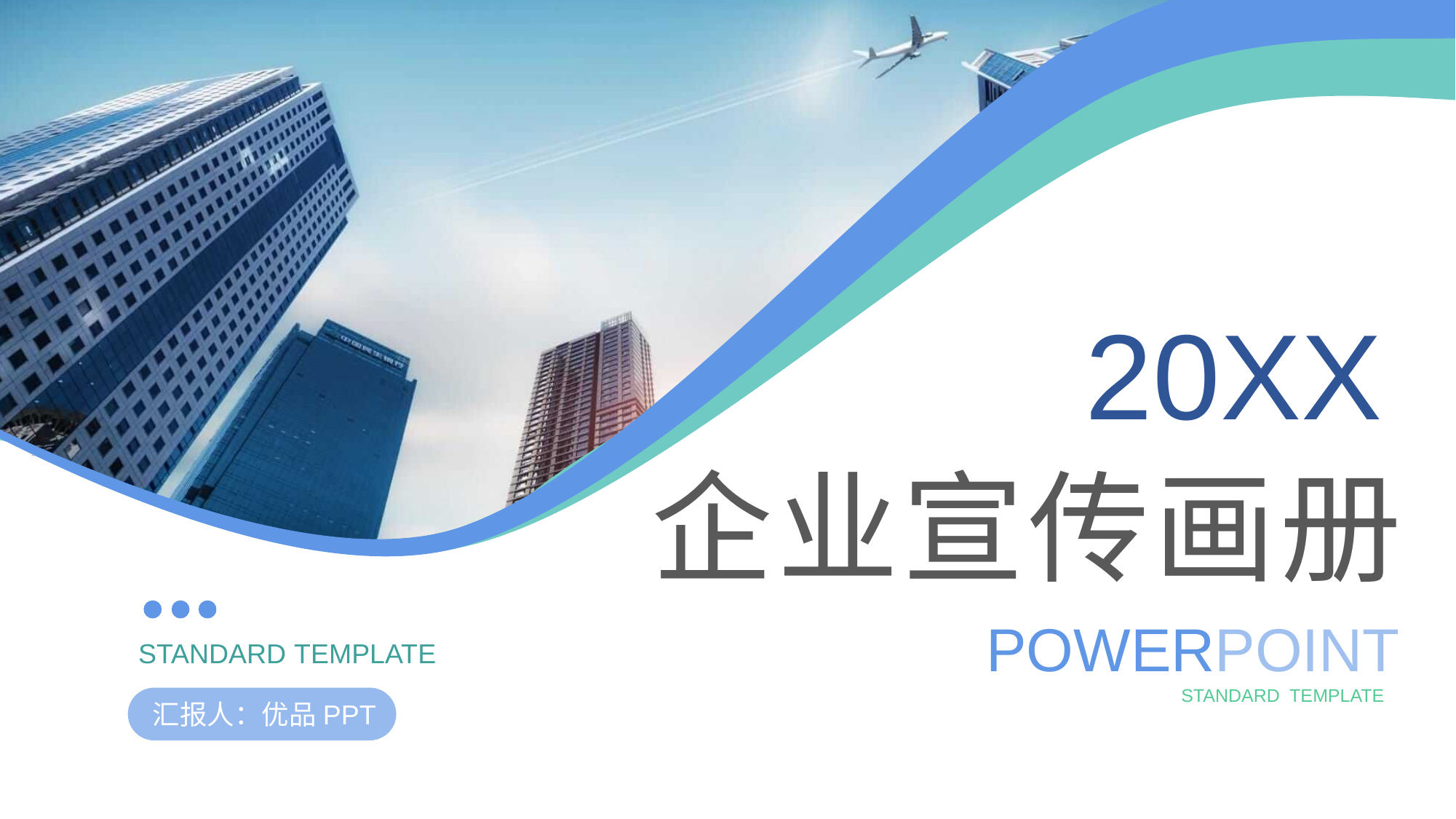

20XX
企业宣传画册

POWERPOINT
STANDARD  TEMPLATE

STANDARD  TEMPLATE

汇报人：优品PPT